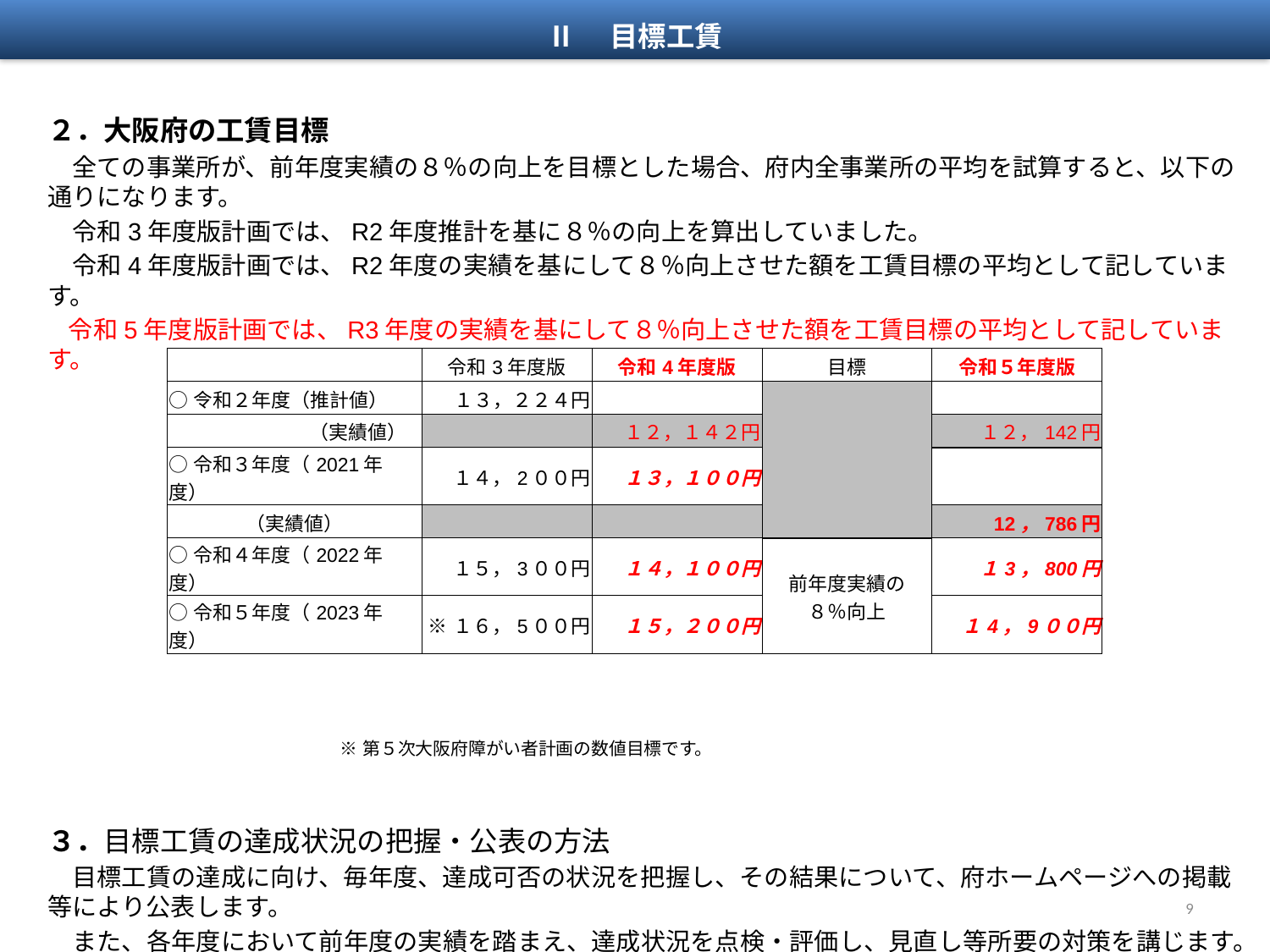

Ⅱ　目標工賃
２．大阪府の工賃目標
　全ての事業所が、前年度実績の８％の向上を目標とした場合、府内全事業所の平均を試算すると、以下の通りになります。
　令和3年度版計画では、R2年度推計を基に８％の向上を算出していました。
　令和4年度版計画では、R2年度の実績を基にして８％向上させた額を工賃目標の平均として記しています。
　  令和5年度版計画では、R3年度の実績を基にして８％向上させた額を工賃目標の平均として記しています。

                                                                         ※第５次大阪府障がい者計画の数値目標です。

３．目標工賃の達成状況の把握・公表の方法
　目標工賃の達成に向け、毎年度、達成可否の状況を把握し、その結果について、府ホームページへの掲載等により公表します。
　また、各年度において前年度の実績を踏まえ、達成状況を点検・評価し、見直し等所要の対策を講じます。
|  | 令和3年度版 | 令和4年度版 | 目標 | 令和５年度版 |
| --- | --- | --- | --- | --- |
| ○令和２年度（推計値） | １３，２２４円 |  |  |  |
| （実績値） |  | １２，１４２円 |  | １２，142円 |
| ○令和３年度（2021年度） | １４，2００円 | １３，１００円 |  |  |
| （実績値） |  |  |  | 12，786円 |
| ○令和４年度（2022年度） | １５，3００円 | １４，１００円 | 前年度実績の ８％向上 | １3，800円 |
| ○令和５年度（2023年度） | ※１６，5００円 | １５，２００円 |  | １4，9００円 |
9